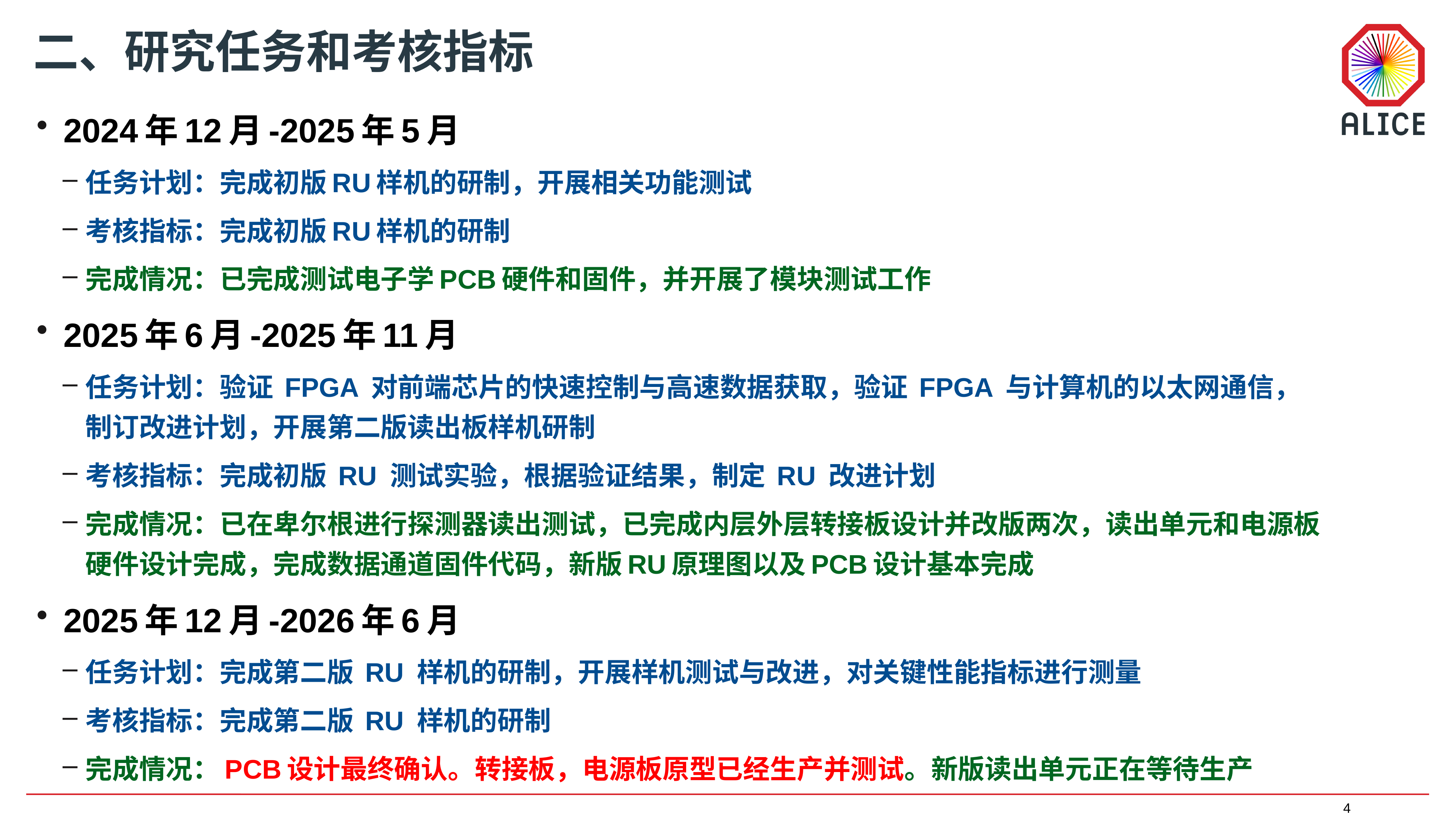

# 二、研究任务和考核指标
2024年12月-2025年5月
任务计划：完成初版RU样机的研制，开展相关功能测试
考核指标：完成初版RU样机的研制
完成情况：已完成测试电子学PCB硬件和固件，并开展了模块测试工作
2025年6月-2025年11月
任务计划：验证 FPGA 对前端芯片的快速控制与高速数据获取，验证 FPGA 与计算机的以太网通信，制订改进计划，开展第二版读出板样机研制
考核指标：完成初版 RU 测试实验，根据验证结果，制定 RU 改进计划
完成情况：已在卑尔根进行探测器读出测试，已完成内层外层转接板设计并改版两次，读出单元和电源板硬件设计完成，完成数据通道固件代码，新版RU原理图以及PCB设计基本完成
2025年12月-2026年6月
任务计划：完成第二版 RU 样机的研制，开展样机测试与改进，对关键性能指标进行测量
考核指标：完成第二版 RU 样机的研制
完成情况：PCB设计最终确认。转接板，电源板原型已经生产并测试。新版读出单元正在等待生产
4